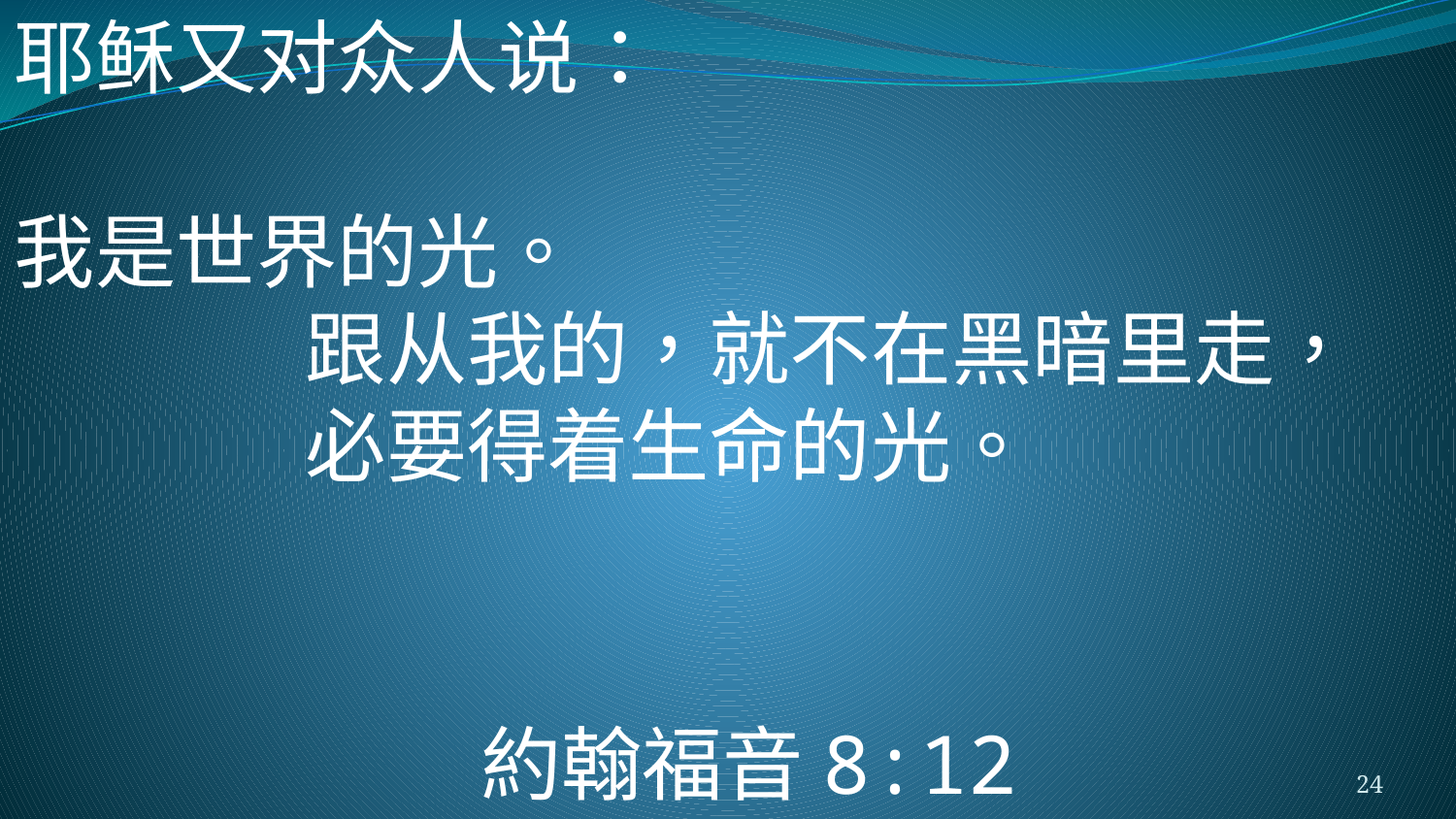

耶稣又对众人说：

我是世界的光。
		跟从我的，就不在黑暗里走，
		必要得着生命的光。

約翰福音8:12
24